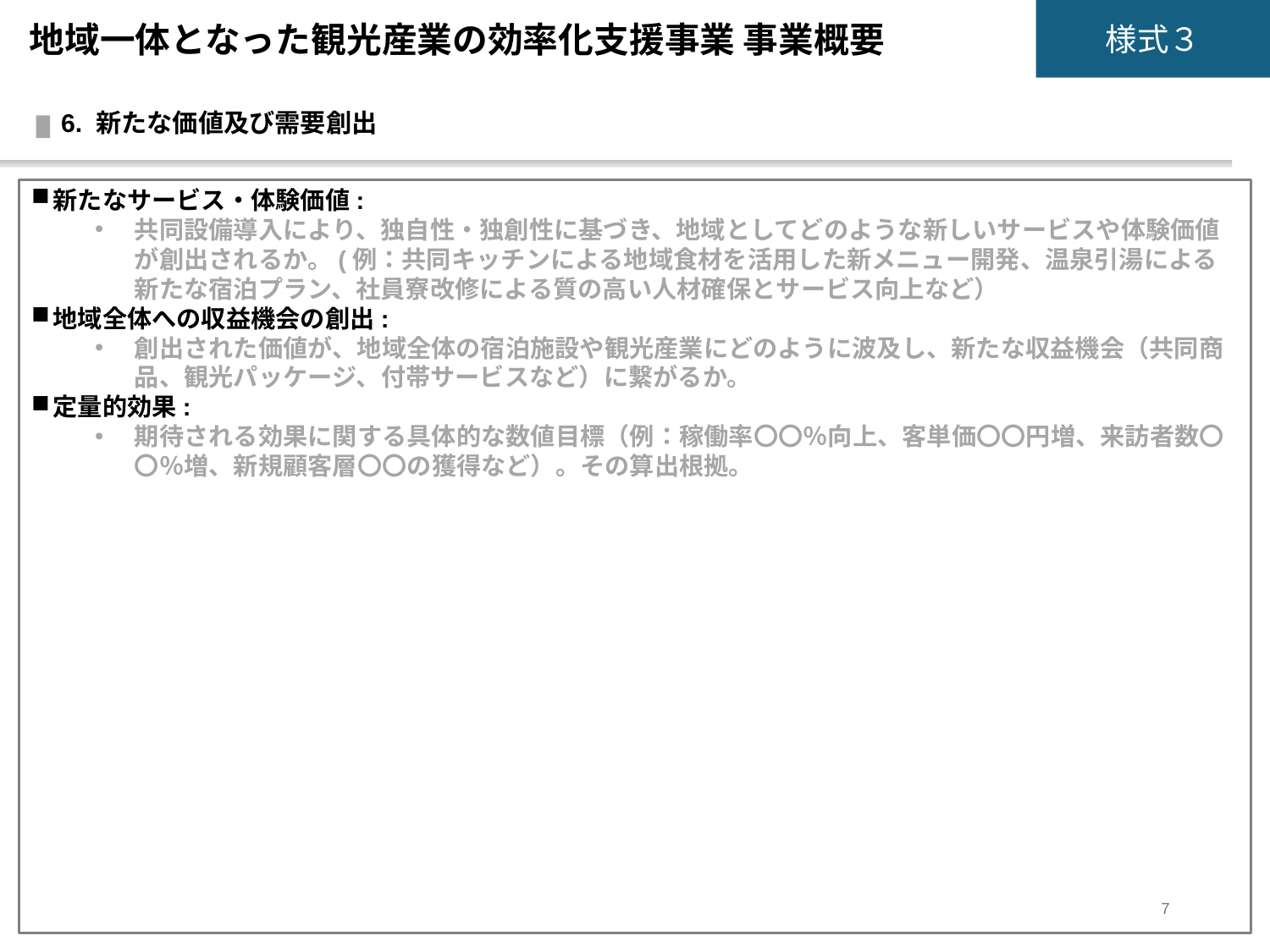

地域一体となった観光産業の効率化支援事業 事業概要
 6. 新たな価値及び需要創出

新たなサービス・体験価値:
共同設備導入により、独自性・独創性に基づき、地域としてどのような新しいサービスや体験価値が創出されるか。(例：共同キッチンによる地域食材を活用した新メニュー開発、温泉引湯による新たな宿泊プラン、社員寮改修による質の高い人材確保とサービス向上など）
地域全体への収益機会の創出:
創出された価値が、地域全体の宿泊施設や観光産業にどのように波及し、新たな収益機会（共同商品、観光パッケージ、付帯サービスなど）に繋がるか。
定量的効果:
期待される効果に関する具体的な数値目標（例：稼働率〇〇％向上、客単価〇〇円増、来訪者数〇〇％増、新規顧客層〇〇の獲得など）。その算出根拠。
7